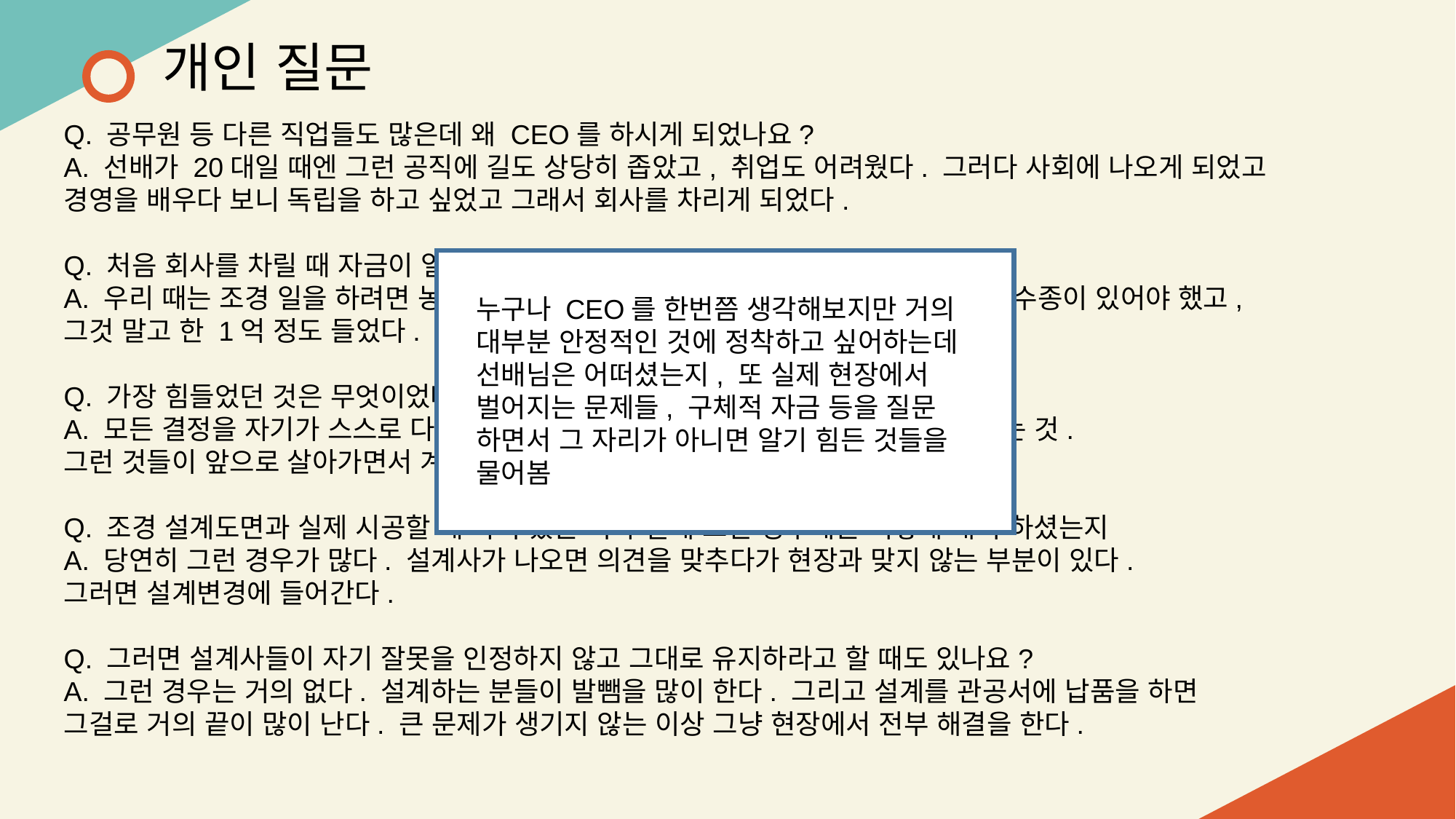

개인 질문

Q. 공무원 등 다른 직업들도 많은데 왜 CEO를 하시게 되었나요?
A. 선배가 20대일 때엔 그런 공직에 길도 상당히 좁았고, 취업도 어려웠다. 그러다 사회에 나오게 되었고
경영을 배우다 보니 독립을 하고 싶었고 그래서 회사를 차리게 되었다.

Q. 처음 회사를 차릴 때 자금이 얼마나 드셨나요?
A. 우리 때는 조경 일을 하려면 농장이 필요했다. 25000헤베 이상, 20종류 이상의 수종이 있어야 했고,
그것 말고 한 1억 정도 들었다.

Q. 가장 힘들었던 것은 무엇이었나요?
A. 모든 결정을 자기가 스스로 다 해야 하는 것, 그리고 그것에 대해 책임을 져야 하는 것.
그런 것들이 앞으로 살아가면서 계속 힘들 것이다.

Q. 조경 설계도면과 실제 시공할 때 차이 있는 지와 실제 그런 경우에는 어떻게 대처 하셨는지
A. 당연히 그런 경우가 많다. 설계사가 나오면 의견을 맞추다가 현장과 맞지 않는 부분이 있다.
그러면 설계변경에 들어간다.

Q. 그러면 설계사들이 자기 잘못을 인정하지 않고 그대로 유지하라고 할 때도 있나요?
A. 그런 경우는 거의 없다. 설계하는 분들이 발뺌을 많이 한다. 그리고 설계를 관공서에 납품을 하면
그걸로 거의 끝이 많이 난다. 큰 문제가 생기지 않는 이상 그냥 현장에서 전부 해결을 한다.

누구나 CEO를 한번쯤 생각해보지만 거의 대부분 안정적인 것에 정착하고 싶어하는데 선배님은 어떠셨는지, 또 실제 현장에서 벌어지는 문제들, 구체적 자금 등을 질문 하면서 그 자리가 아니면 알기 힘든 것들을 물어봄